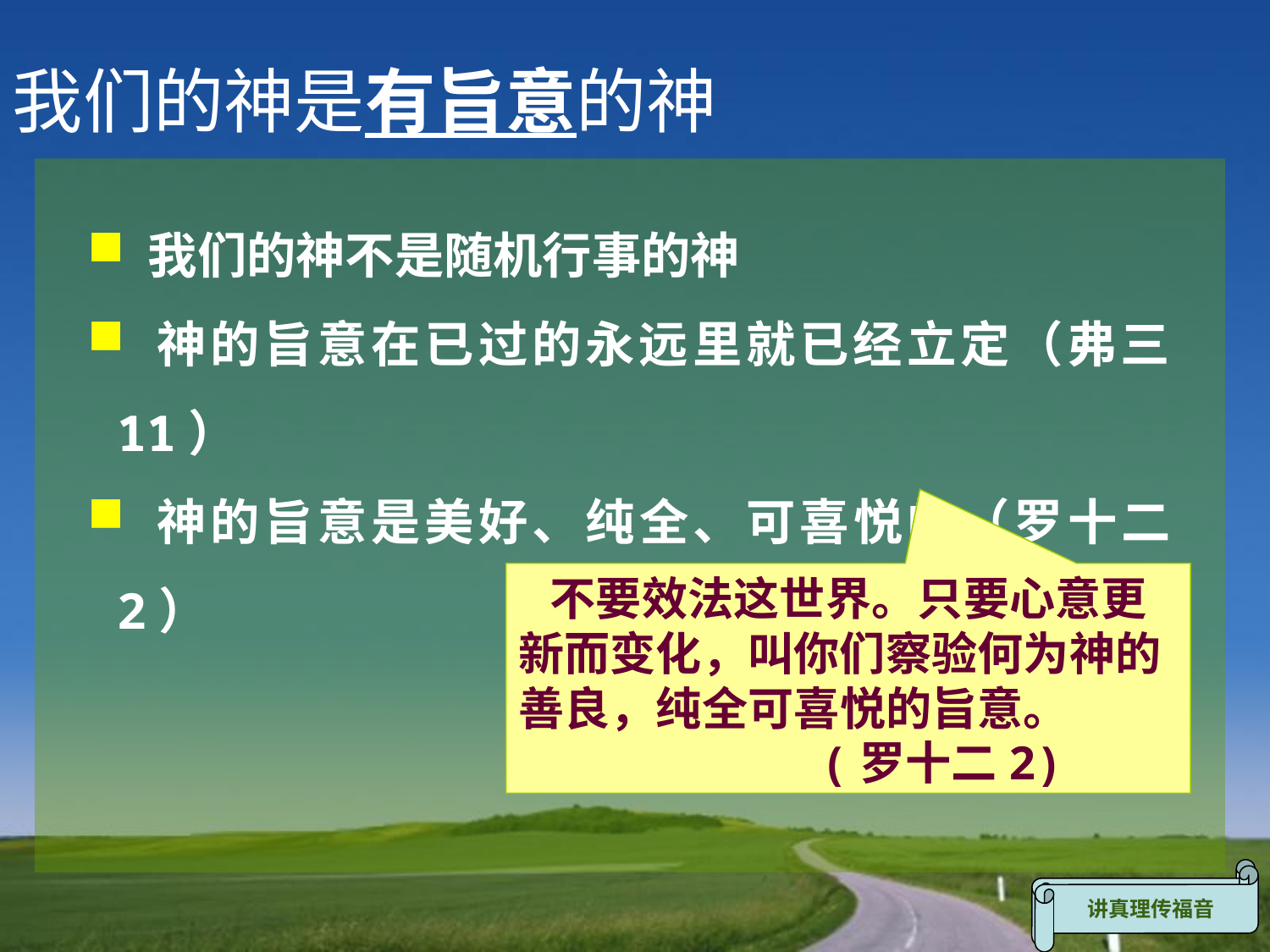

我们的神是有旨意的神

 我们的神不是随机行事的神
 神的旨意在已过的永远里就已经立定（弗三11）
 神的旨意是美好、纯全、可喜悦的（罗十二2）

  不要效法这世界。只要心意更新而变化，叫你们察验何为神的善良，纯全可喜悦的旨意。
           (罗十二2)
神经纶中的经营
讲真理传福音